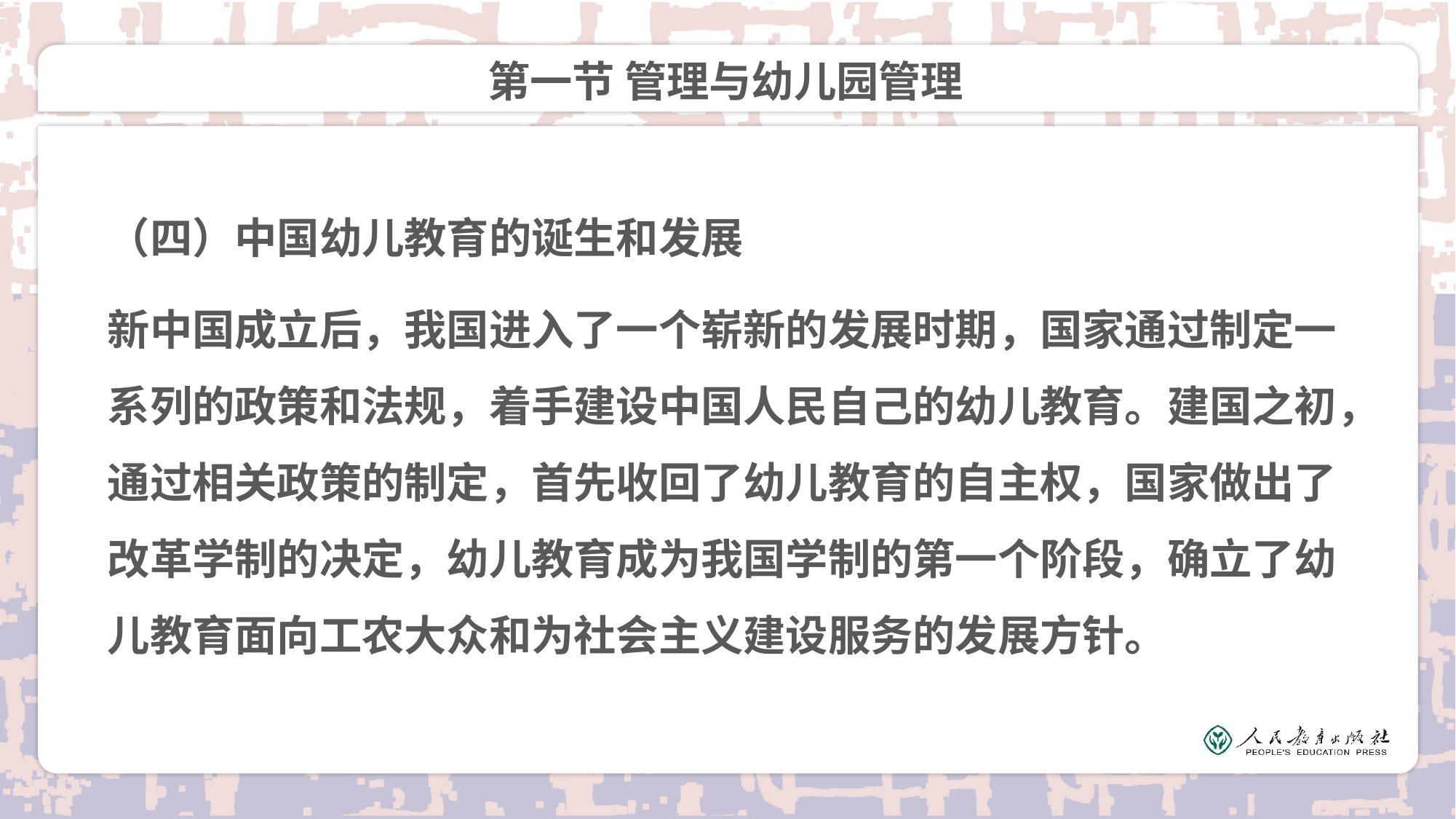

# 第一节 管理与幼儿园管理
（四）中国幼儿教育的诞生和发展
新中国成立后，我国进入了一个崭新的发展时期，国家通过制定一系列的政策和法规，着手建设中国人民自己的幼儿教育。建国之初，通过相关政策的制定，首先收回了幼儿教育的自主权，国家做出了改革学制的决定，幼儿教育成为我国学制的第一个阶段，确立了幼儿教育面向工农大众和为社会主义建设服务的发展方针。